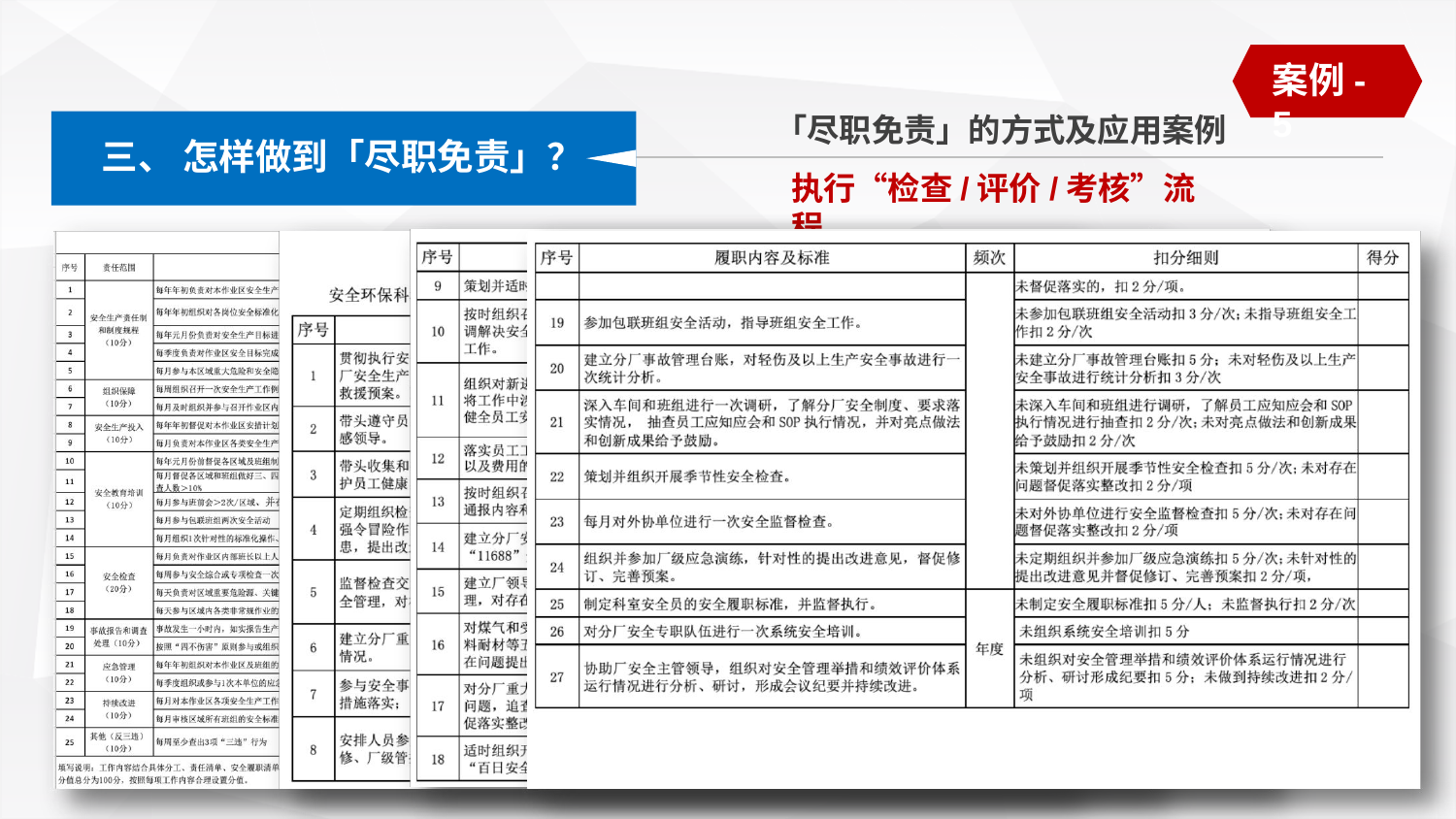

案例-5
「尽职免责」的方式及应用案例

三、 怎样做到「尽职免责」？

执行“检查/评价/考核”流程